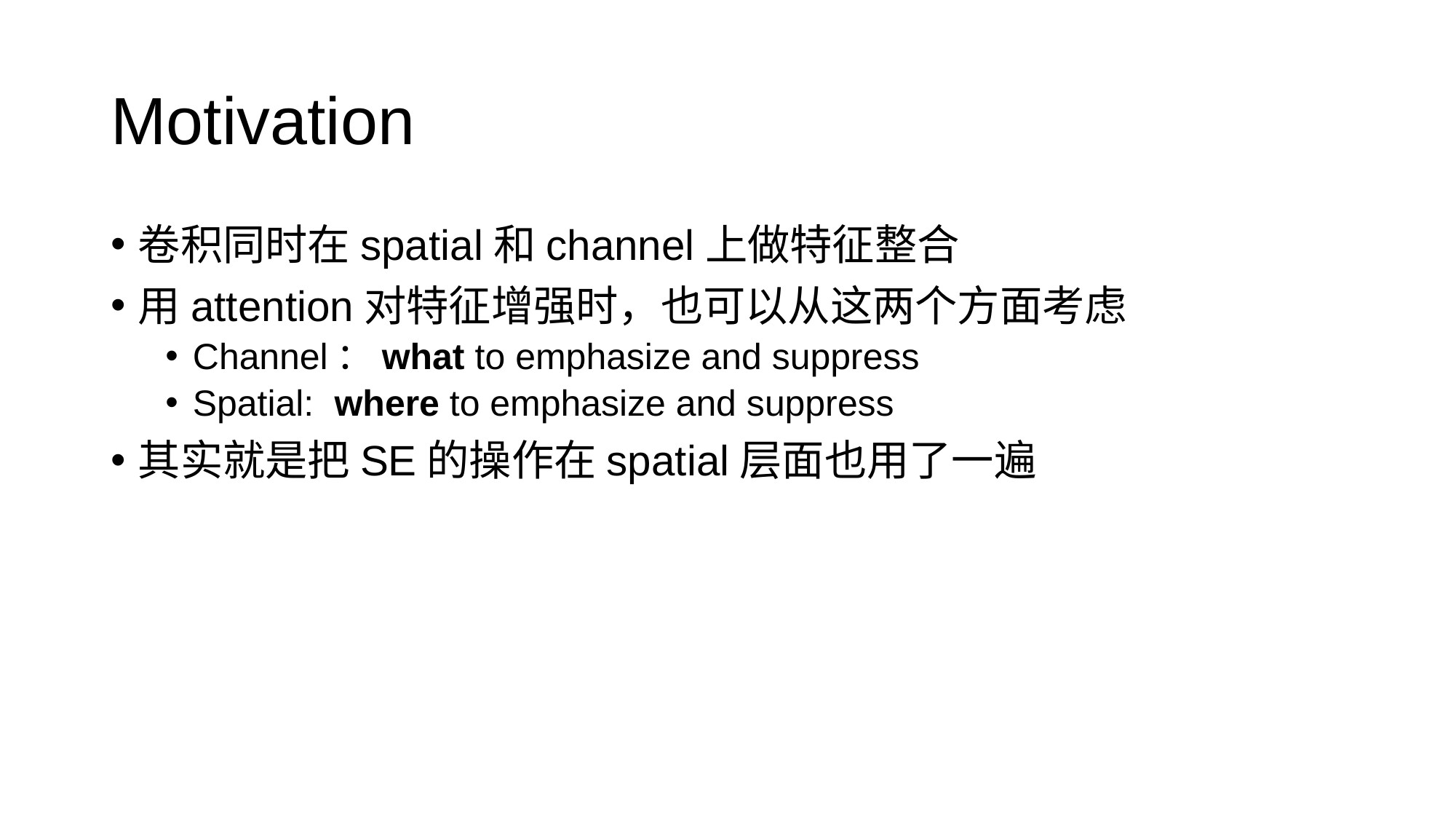

# Motivation
卷积同时在spatial和channel上做特征整合
用attention对特征增强时，也可以从这两个方面考虑
Channel：what to emphasize and suppress
Spatial:  where to emphasize and suppress
其实就是把SE的操作在spatial层面也用了一遍